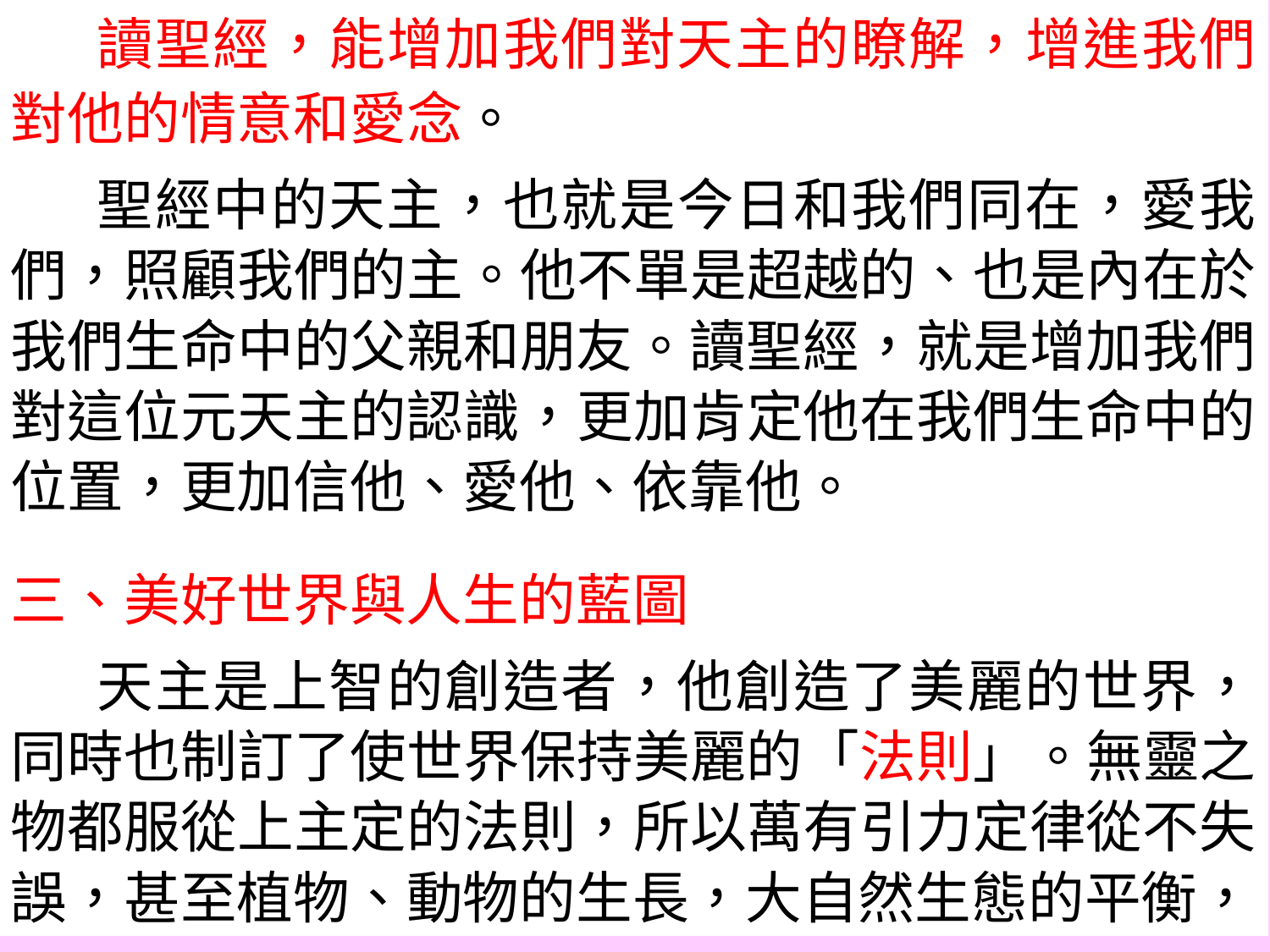

讀聖經，能增加我們對天主的瞭解，增進我們對他的情意和愛念。
     聖經中的天主，也就是今日和我們同在，愛我們，照顧我們的主。他不單是超越的、也是內在於我們生命中的父親和朋友。讀聖經，就是增加我們對這位元天主的認識，更加肯定他在我們生命中的位置，更加信他、愛他、依靠他。
三、美好世界與人生的藍圖
     天主是上智的創造者，他創造了美麗的世界，同時也制訂了使世界保持美麗的「法則」。無靈之物都服從上主定的法則，所以萬有引力定律從不失誤，甚至植物、動物的生長，大自然生態的平衡，